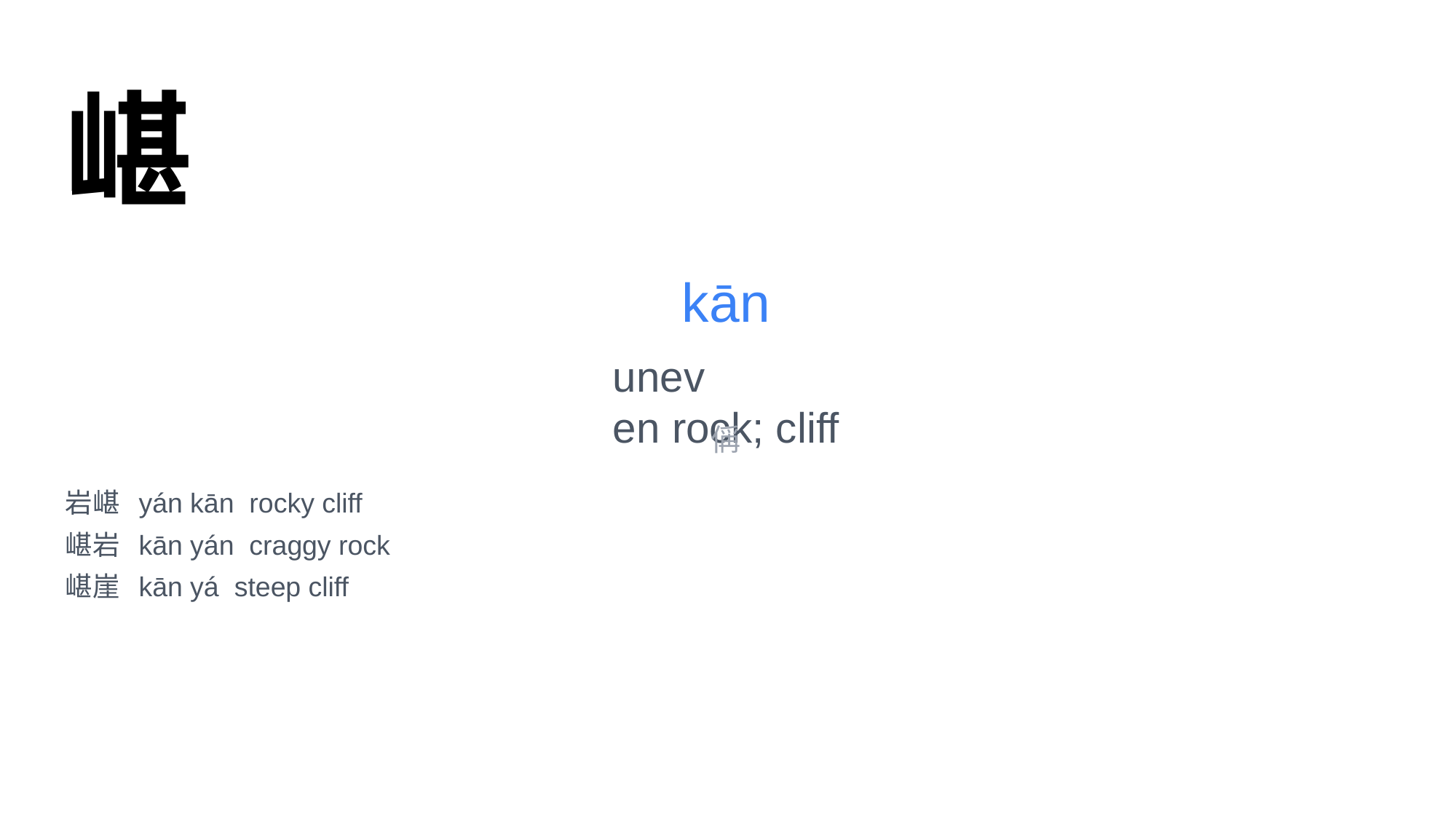

嵁
kān
unev
en rock; cliff
偁
岩嵁  yán kān  rocky cliff
嵁岩  kān yán  craggy rock
嵁崖  kān yá  steep cliff